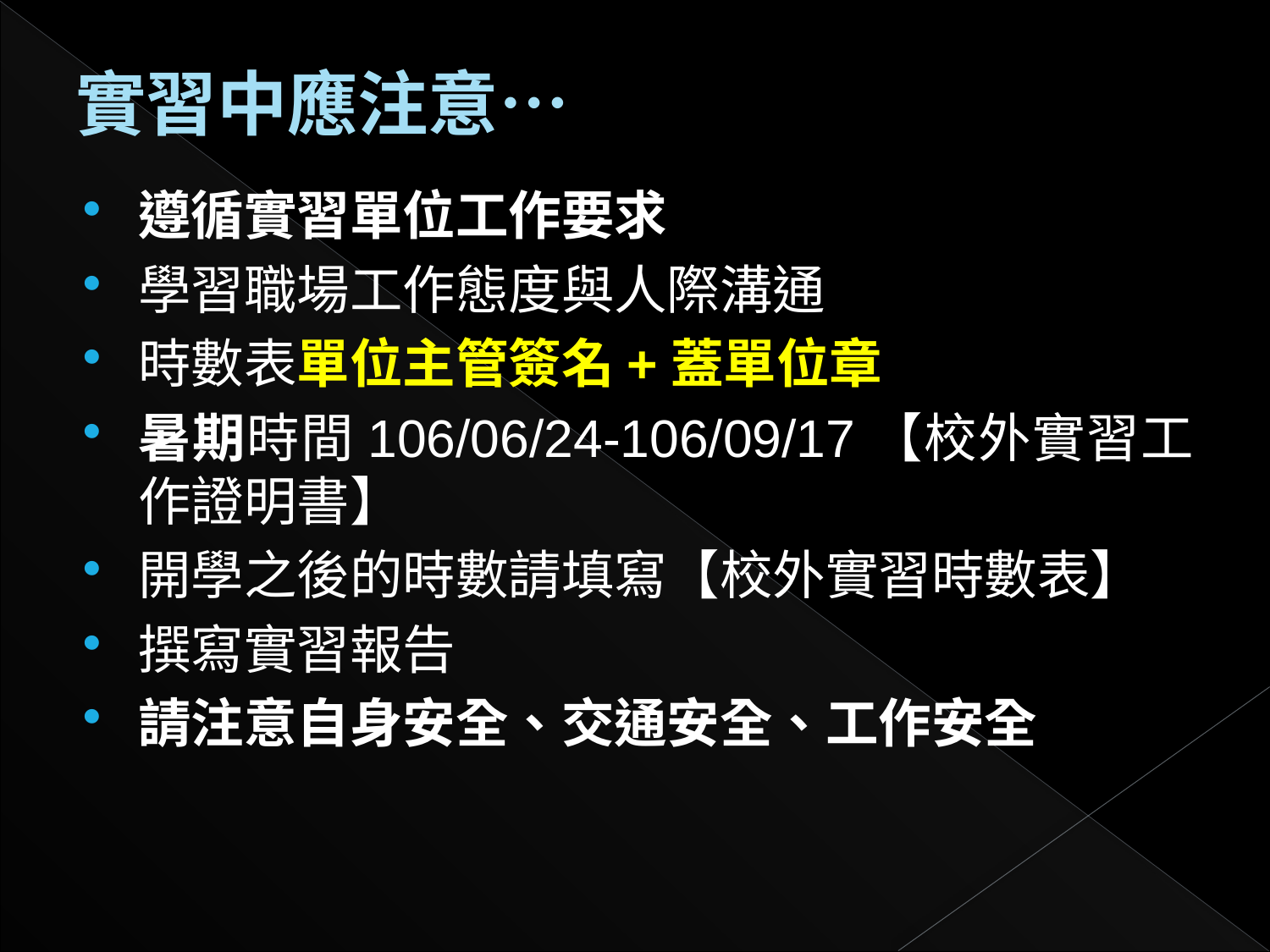

# 實習中應注意…
遵循實習單位工作要求
學習職場工作態度與人際溝通
時數表單位主管簽名+蓋單位章
暑期時間106/06/24-106/09/17【校外實習工作證明書】
開學之後的時數請填寫【校外實習時數表】
撰寫實習報告
請注意自身安全、交通安全、工作安全